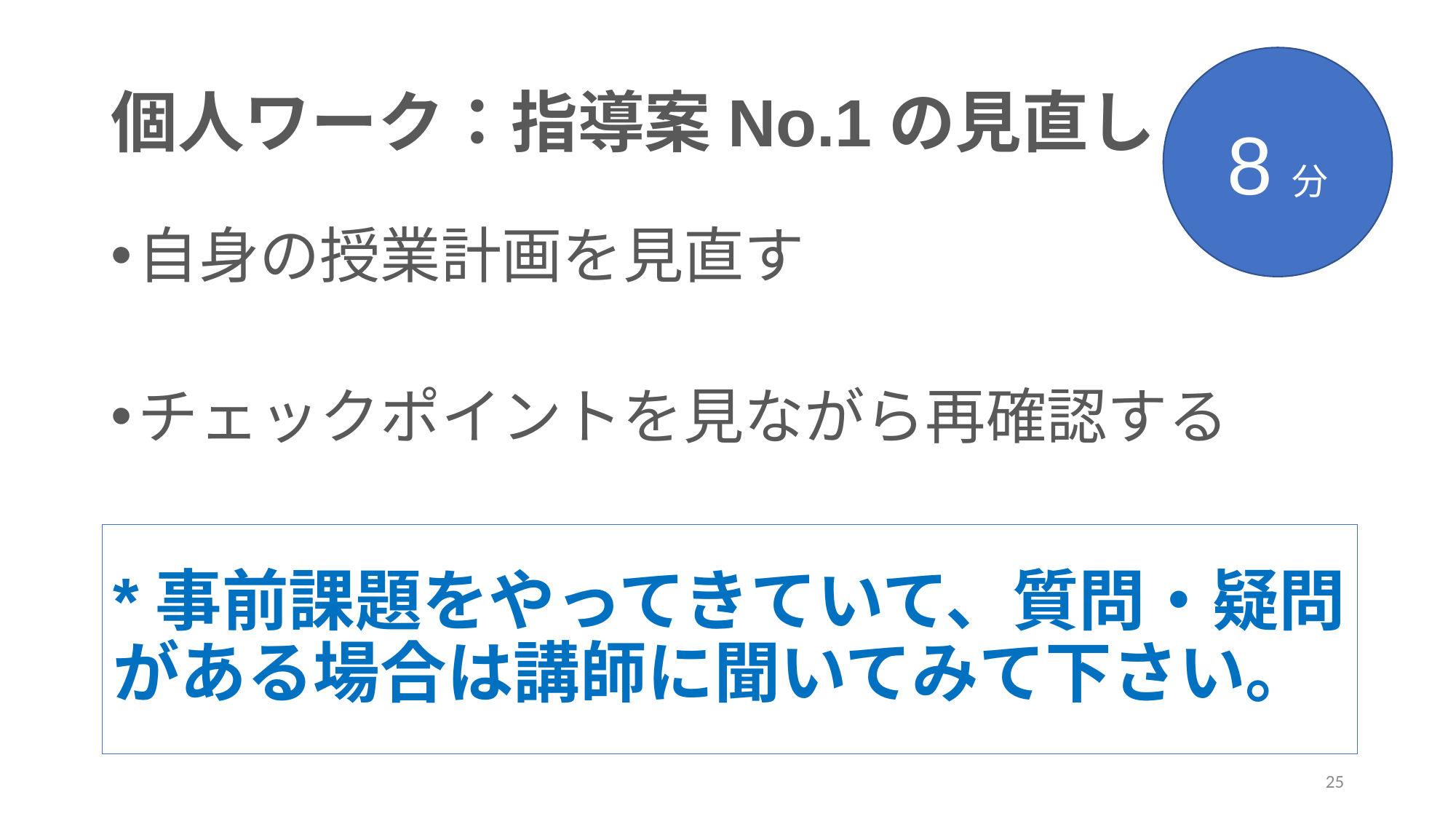

8分
# 個人ワーク：指導案No.1の見直し
自身の授業計画を見直す

チェックポイントを見ながら再確認する

*事前課題をやってきていて、質問・疑問がある場合は講師に聞いてみて下さい。
25